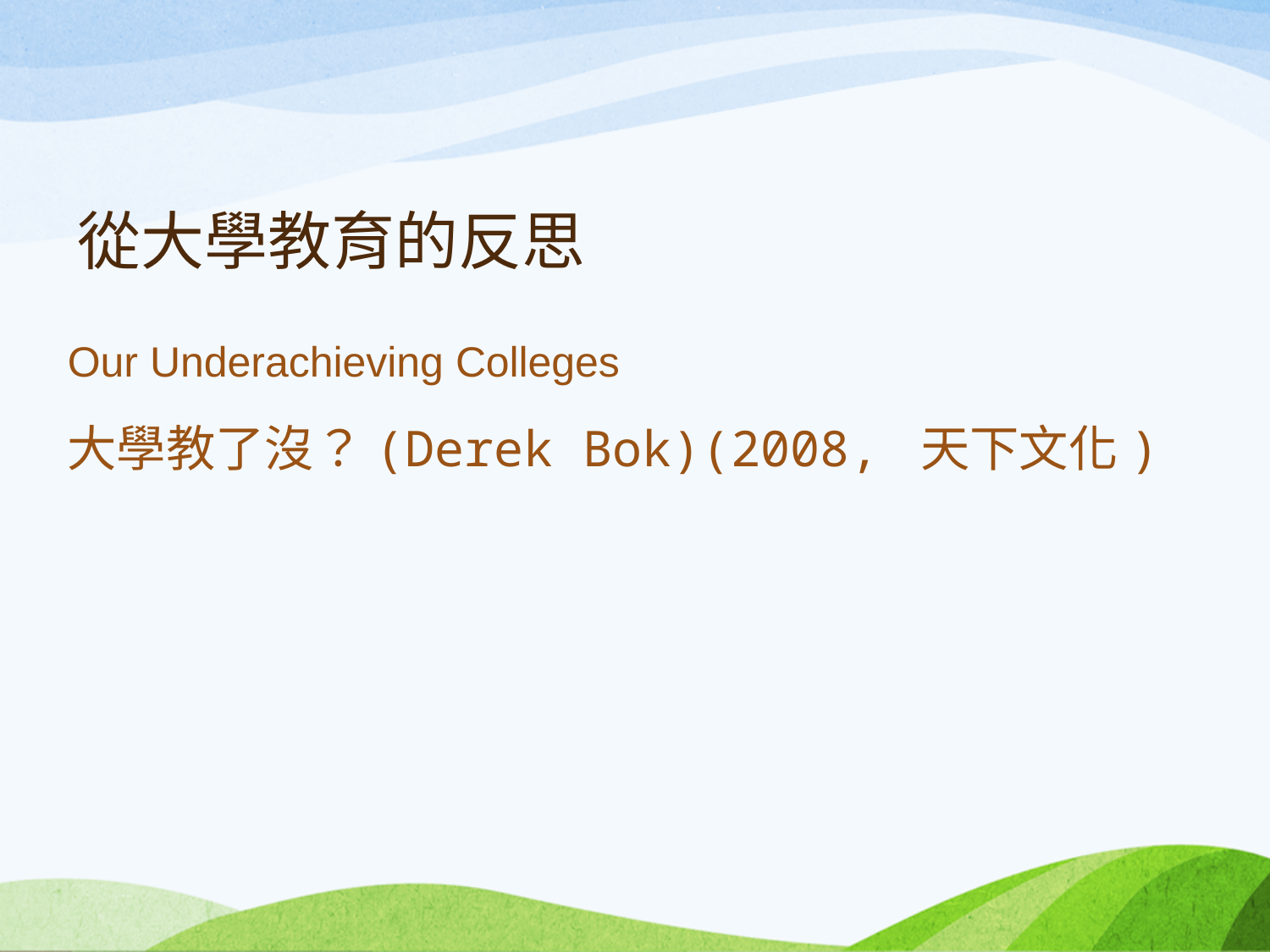

# 從大學教育的反思

Our Underachieving Colleges
大學教了沒？(Derek Bok)(2008, 天下文化)